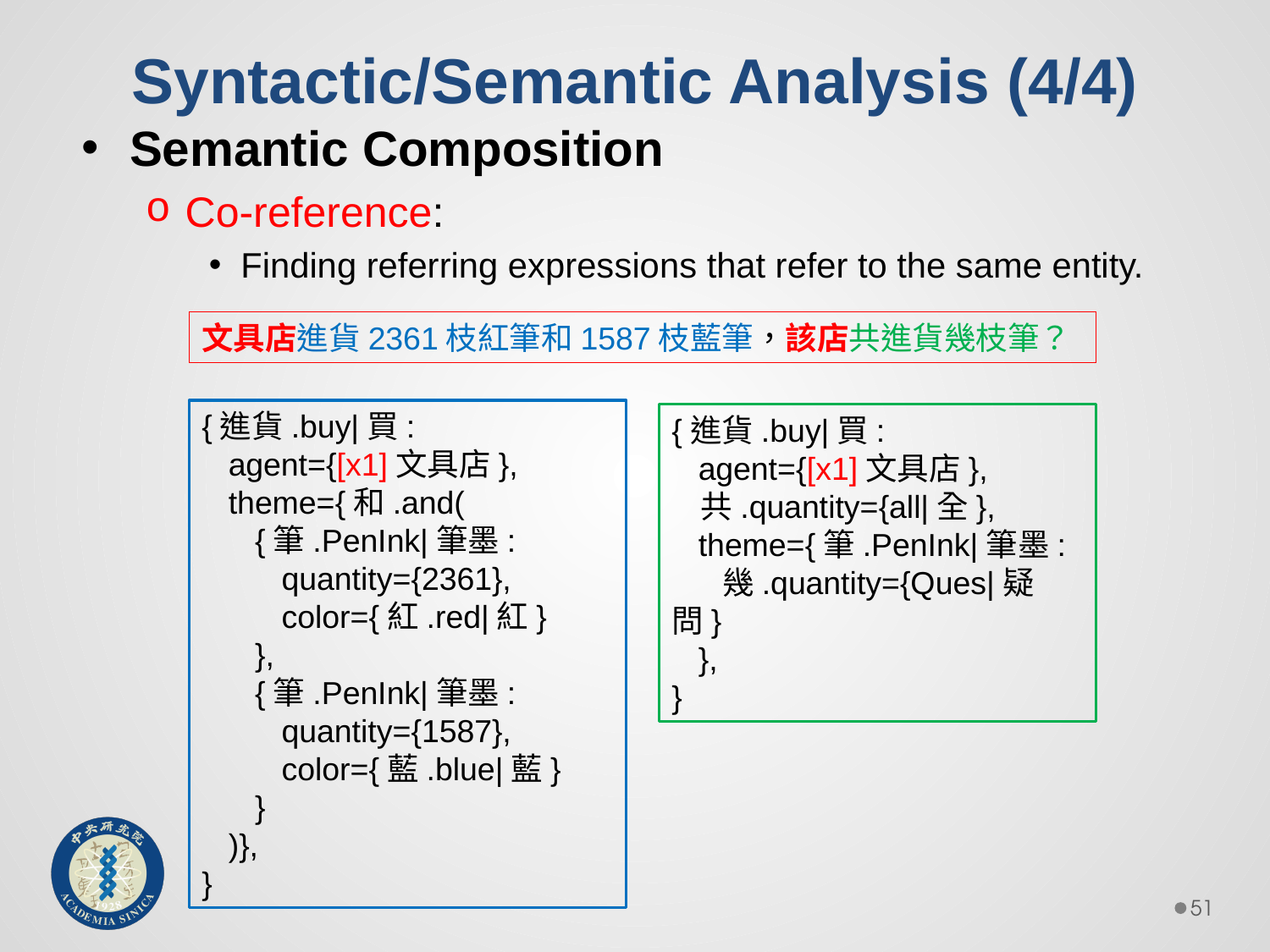

# Syntactic/Semantic Analysis (4/4)
Semantic Composition
Co-reference:
Finding referring expressions that refer to the same entity.

文具店進貨2361枝紅筆和1587枝藍筆，該店共進貨幾枝筆？
{進貨.buy|買:
   agent={[x1]文具店},
   theme={和.and(
      {筆.PenInk|筆墨:
         quantity={2361},
         color={紅.red|紅}
      },
      {筆.PenInk|筆墨:
         quantity={1587},
         color={藍.blue|藍}
      }
   )},
}
{進貨.buy|買:
   agent={[x1]文具店},
   共.quantity={all|全},
   theme={筆.PenInk|筆墨:
      幾.quantity={Ques|疑問}
   },
}
51